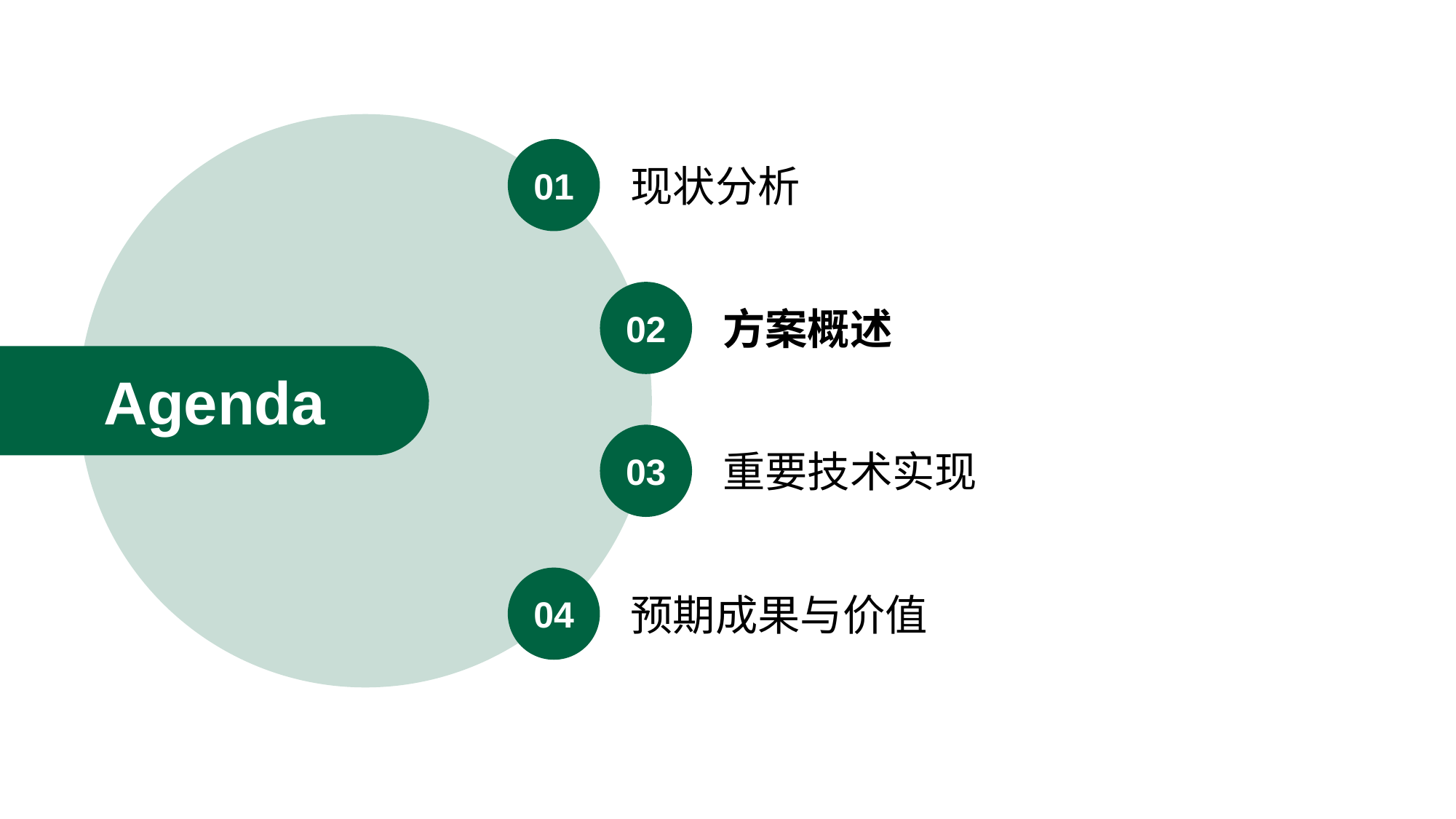

01
02
Agenda
03
04
现状分析
方案概述
重要技术实现
预期成果与价值